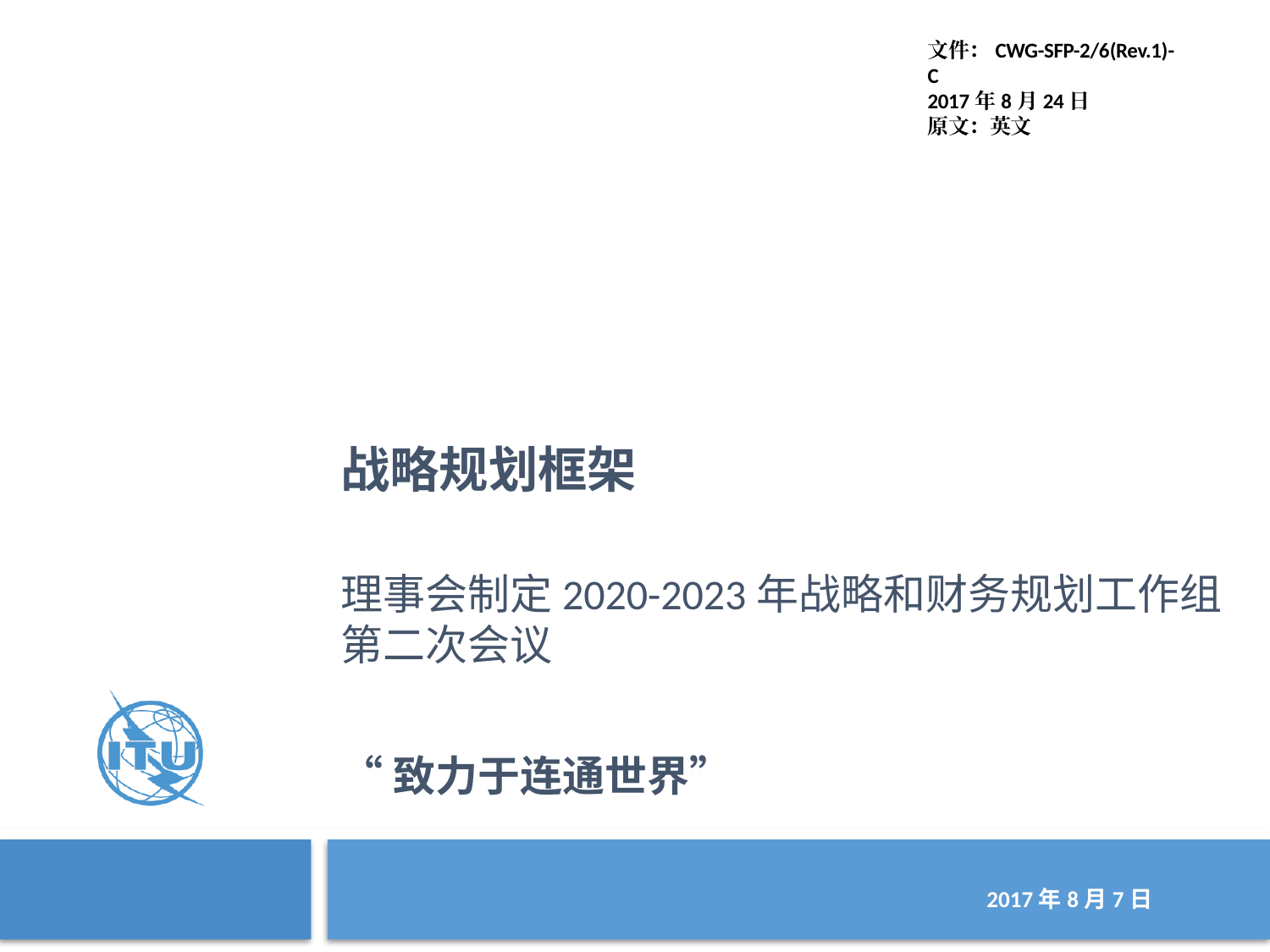

文件：CWG-SFP-2/6(Rev.1)-C
2017年8月24日
原文：英文
战略规划框架
理事会制定2020-2023年战略和财务规划工作组
第二次会议

“致力于连通世界”
				 	 2017年8月7日